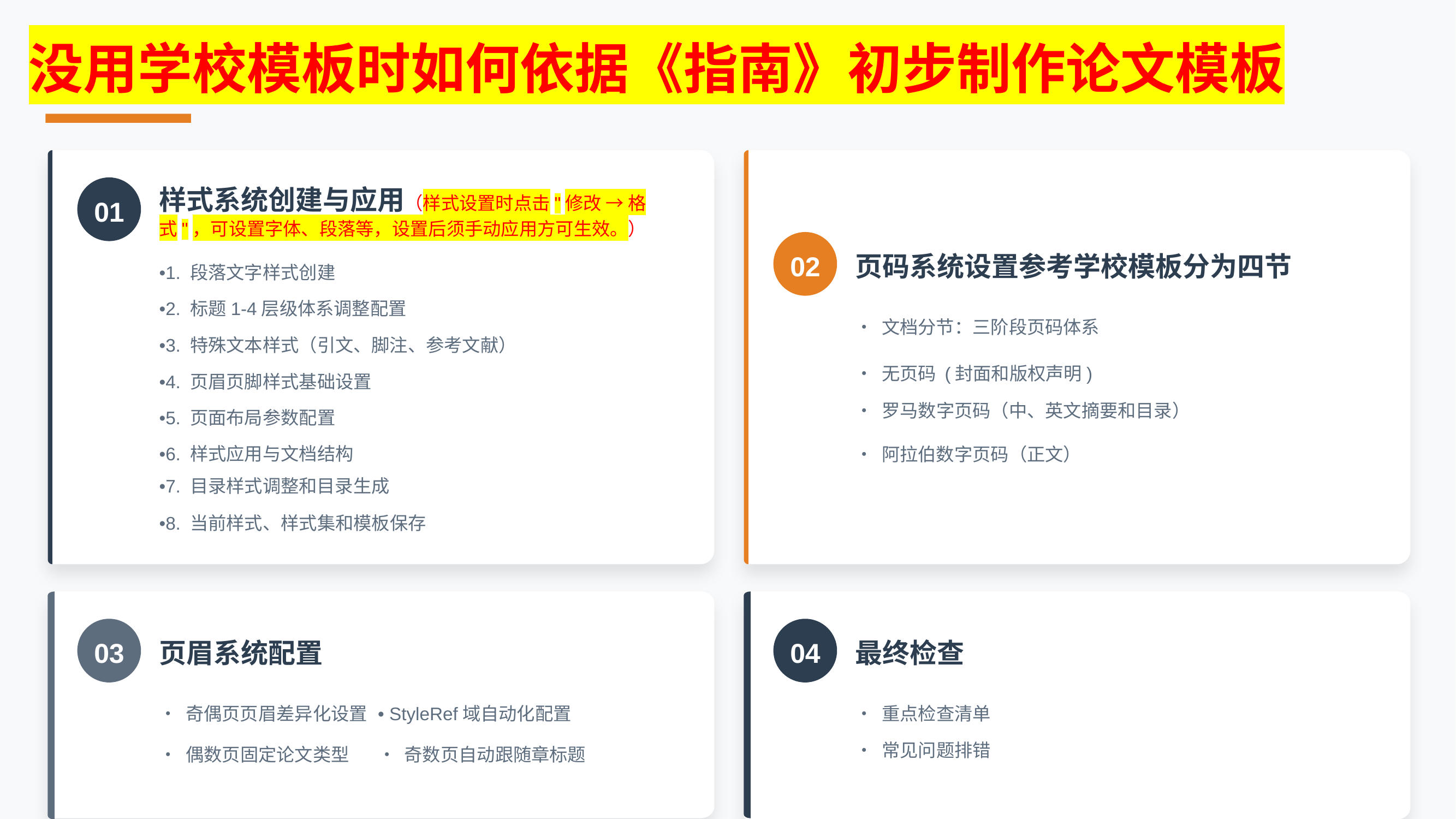

没用学校模板时如何依据《指南》初步制作论文模板

01

样式系统创建与应用（样式设置时点击"修改 → 格式"，可设置字体、段落等，设置后须手动应用方可生效。）
02

页码系统设置参考学校模板分为四节
•1. 段落文字样式创建
•2. 标题1-4层级体系调整配置
• 文档分节：三阶段页码体系
•3. 特殊文本样式（引文、脚注、参考文献）
• 无页码 (封面和版权声明)
•4. 页眉页脚样式基础设置
• 罗马数字页码（中、英文摘要和目录）
•5. 页面布局参数配置
•6. 样式应用与文档结构
• 阿拉伯数字页码（正文）
•7. 目录样式调整和目录生成
•8. 当前样式、样式集和模板保存

03

04

页眉系统配置
最终检查
• 奇偶页页眉差异化设置
• StyleRef域自动化配置
• 重点检查清单
• 常见问题排错
• 偶数页固定论文类型
• 奇数页自动跟随章标题